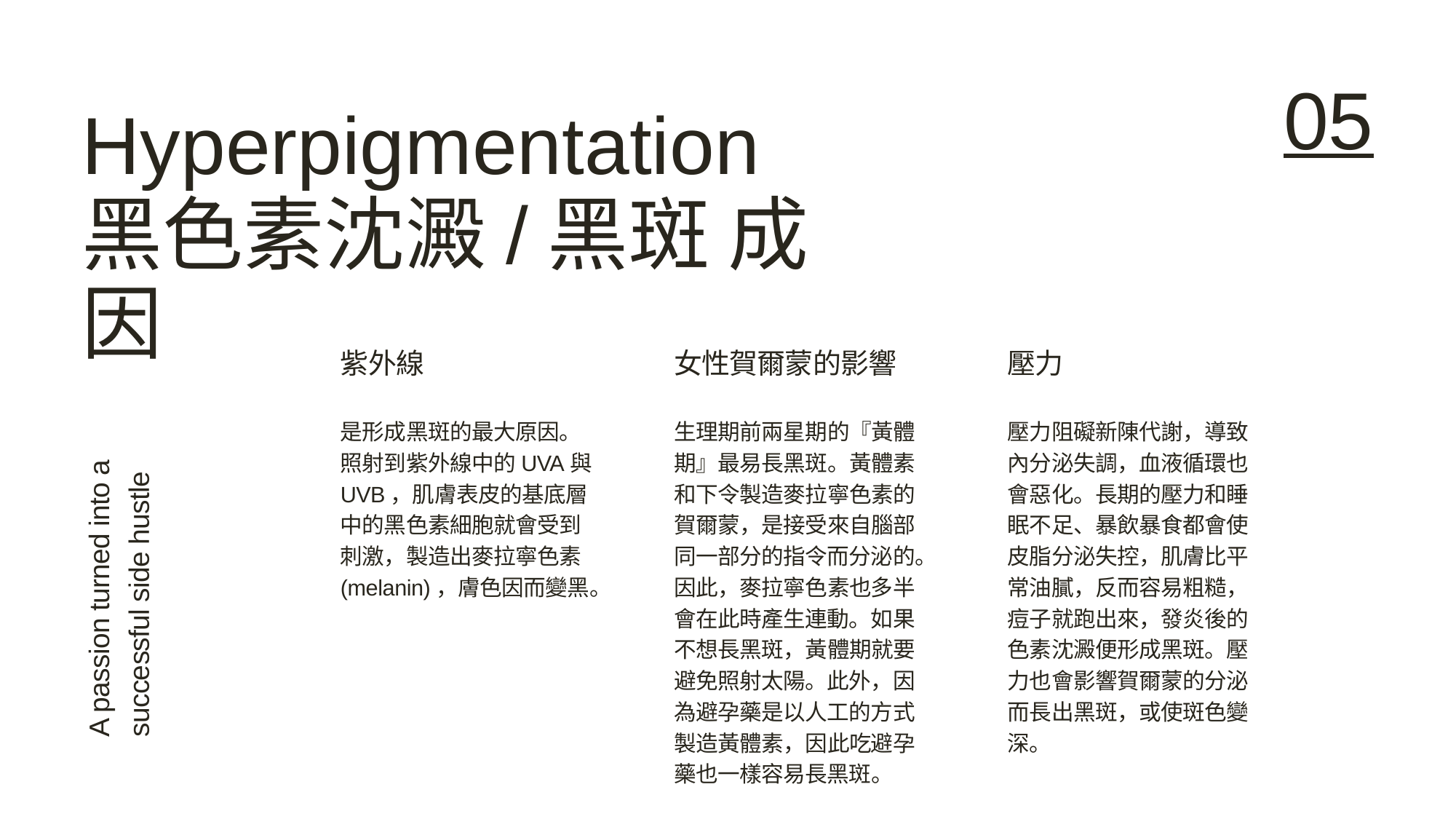

05
Hyperpigmentation
黑色素沈澱/黑斑 成因
紫外線
是形成黑斑的最大原因。照射到紫外線中的UVA與UVB，肌膚表皮的基底層中的黑色素細胞就會受到刺激，製造出麥拉寧色素(melanin)，膚色因而變黑。
女性賀爾蒙的影響
生理期前兩星期的『黃體期』最易長黑斑。黃體素和下令製造麥拉寧色素的賀爾蒙，是接受來自腦部同一部分的指令而分泌的。因此，麥拉寧色素也多半會在此時產生連動。如果不想長黑斑，黃體期就要避免照射太陽。此外，因為避孕藥是以人工的方式製造黃體素，因此吃避孕藥也一樣容易長黑斑。
壓力
壓力阻礙新陳代謝，導致內分泌失調，血液循環也會惡化。長期的壓力和睡眠不足、暴飲暴食都會使皮脂分泌失控，肌膚比平常油膩，反而容易粗糙，痘子就跑出來，發炎後的色素沈澱便形成黑斑。壓力也會影響賀爾蒙的分泌而長出黑斑，或使斑色變深。
A passion turned into a successful side hustle